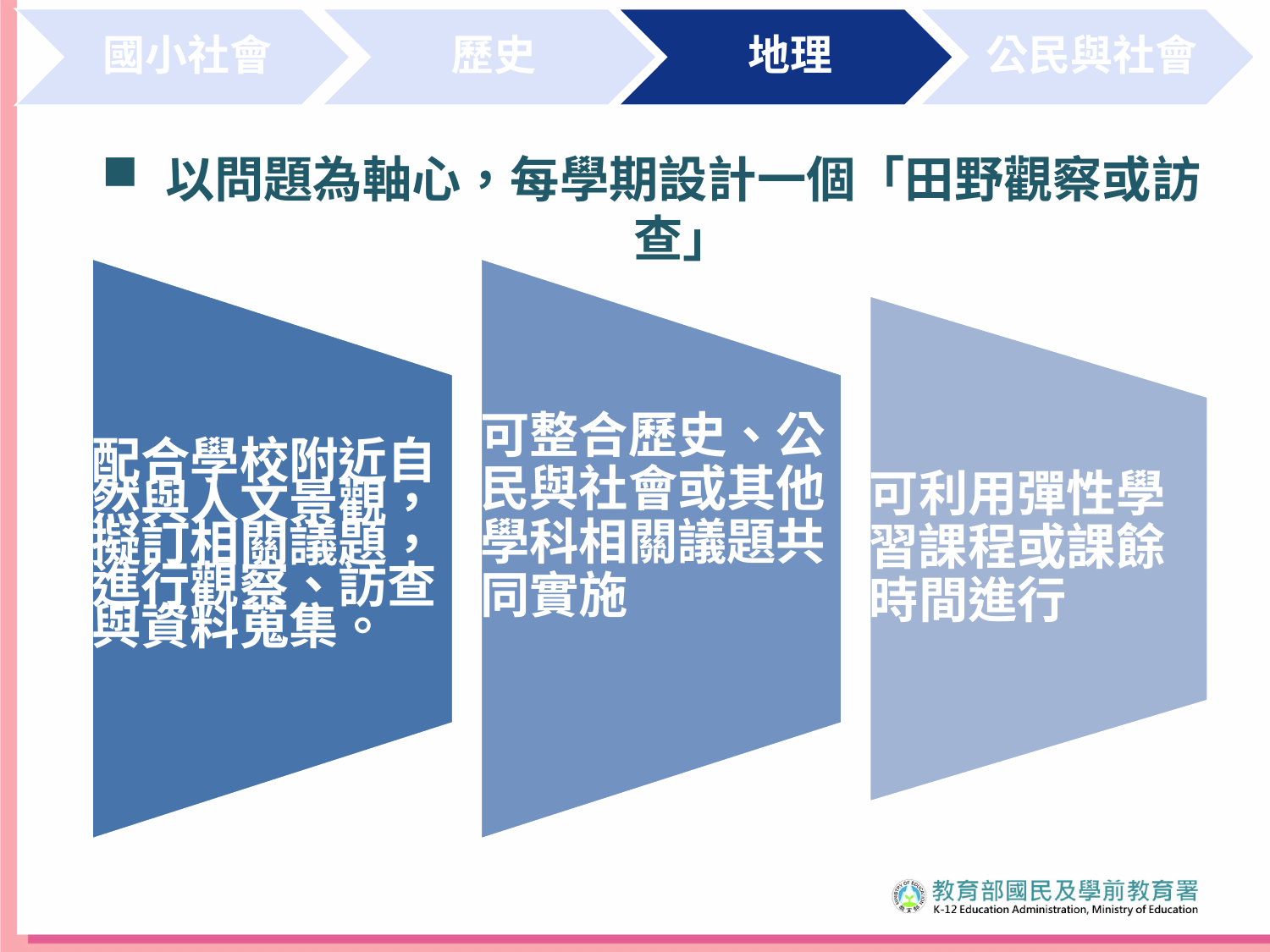

國小社會
歷史
地理
公民與社會
以問題為軸心，每學期設計一個「田野觀察或訪查」
配合學校附近自然與人文景觀，擬訂相關議題，進行觀察、訪查
與資料蒐集。
可整合歷史、公民與社會或其他學科相關議題共同實施

可利用彈性學習課程或課餘時間進行